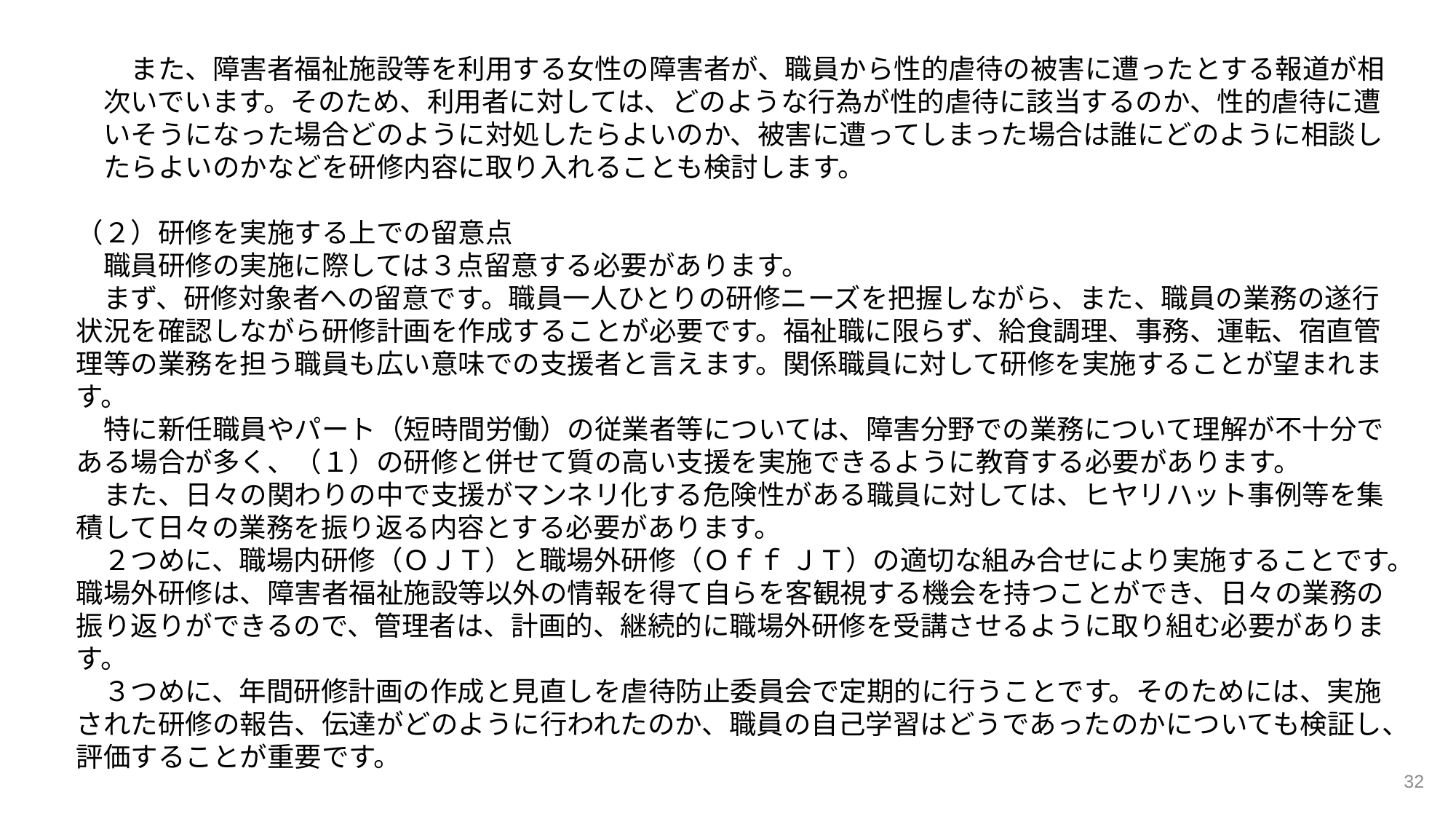

また、障害者福祉施設等を利用する女性の障害者が、職員から性的虐待の被害に遭ったとする報道が相
　次いでいます。そのため、利用者に対しては、どのような行為が性的虐待に該当するのか、性的虐待に遭
　いそうになった場合どのように対処したらよいのか、被害に遭ってしまった場合は誰にどのように相談し
　たらよいのかなどを研修内容に取り入れることも検討します。

（２）研修を実施する上での留意点
　職員研修の実施に際しては３点留意する必要があります。
　まず、研修対象者への留意です。職員一人ひとりの研修ニーズを把握しながら、また、職員の業務の遂行状況を確認しながら研修計画を作成することが必要です。福祉職に限らず、給食調理、事務、運転、宿直管理等の業務を担う職員も広い意味での支援者と言えます。関係職員に対して研修を実施することが望まれます。
　特に新任職員やパート（短時間労働）の従業者等については、障害分野での業務について理解が不十分である場合が多く、（１）の研修と併せて質の高い支援を実施できるように教育する必要があります。
　また、日々の関わりの中で支援がマンネリ化する危険性がある職員に対しては、ヒヤリハット事例等を集積して日々の業務を振り返る内容とする必要があります。
　２つめに、職場内研修（ＯＪＴ）と職場外研修（Ｏｆｆ ＪＴ）の適切な組み合せにより実施することです。職場外研修は、障害者福祉施設等以外の情報を得て自らを客観視する機会を持つことができ、日々の業務の振り返りができるので、管理者は、計画的、継続的に職場外研修を受講させるように取り組む必要があります。
　３つめに、年間研修計画の作成と見直しを虐待防止委員会で定期的に行うことです。そのためには、実施された研修の報告、伝達がどのように行われたのか、職員の自己学習はどうであったのかについても検証し、評価することが重要です。
32